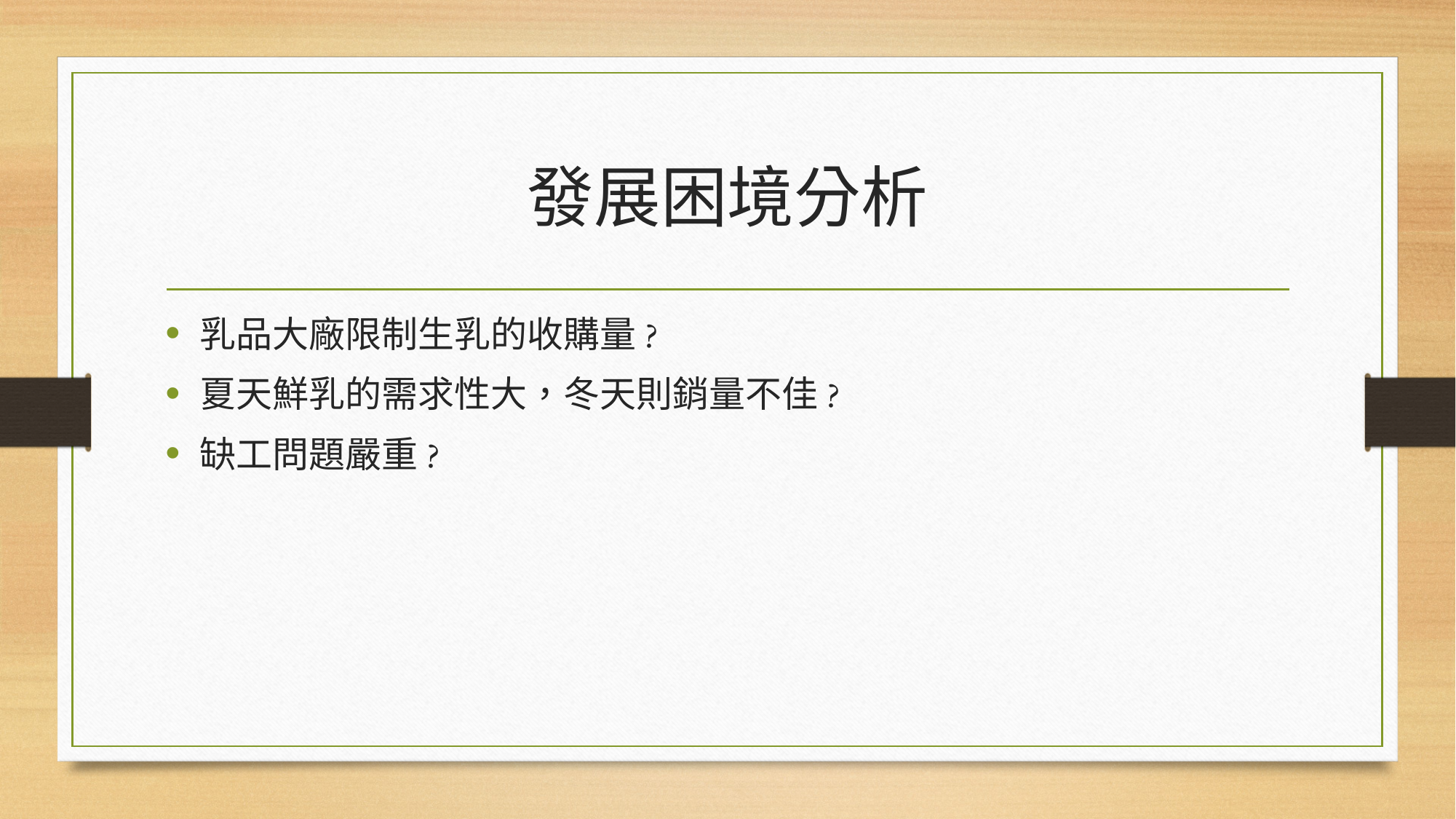

# 發展困境分析
乳品大廠限制生乳的收購量?
夏天鮮乳的需求性大，冬天則銷量不佳?
缺工問題嚴重?